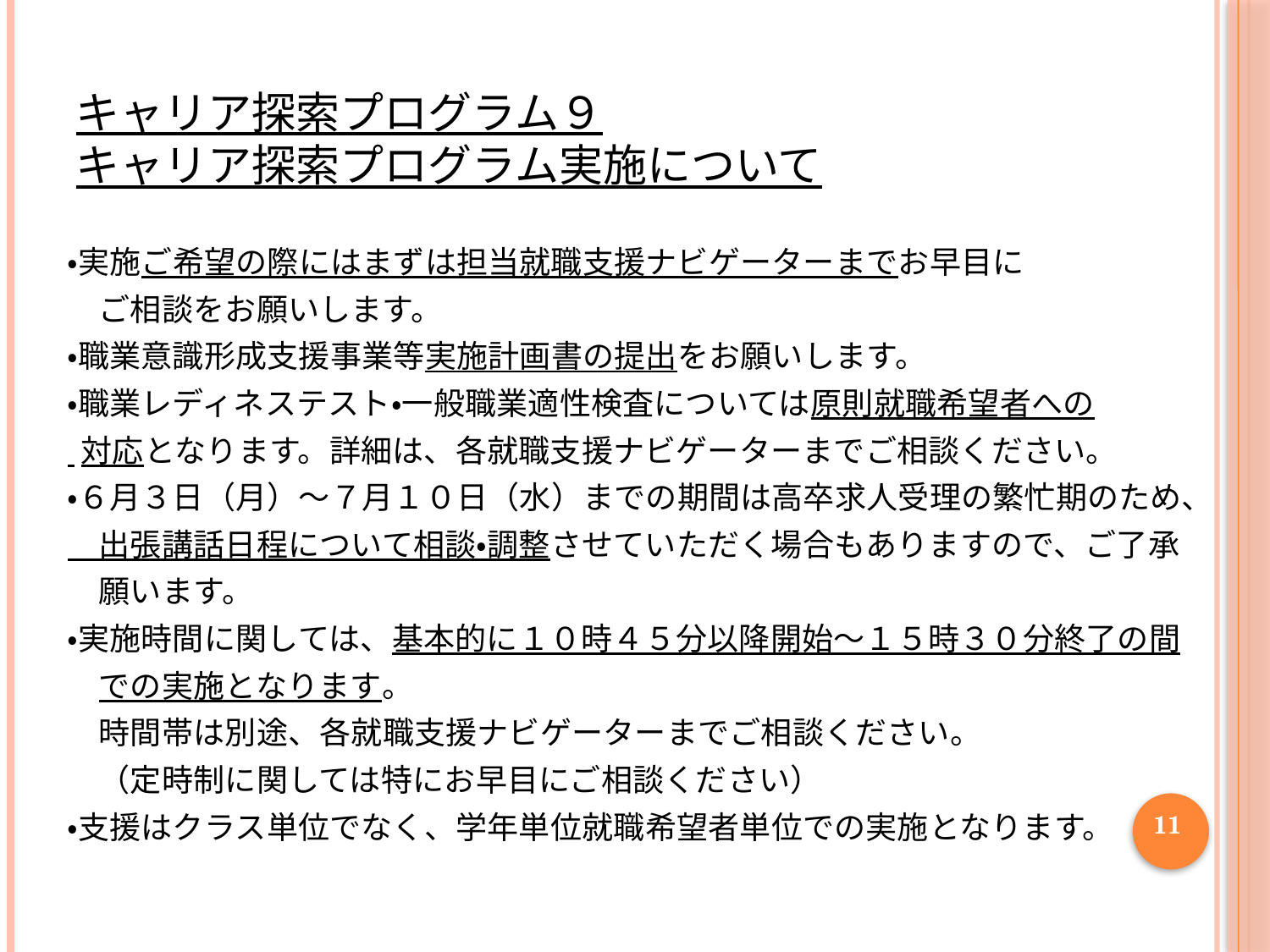

# キャリア探索プログラム９ キャリア探索プログラム実施について
・実施ご希望の際にはまずは担当就職支援ナビゲーターまでお早目に
　ご相談をお願いします。
・職業意識形成支援事業等実施計画書の提出をお願いします。
・職業レディネステスト・一般職業適性検査については原則就職希望者への
 対応となります。詳細は、各就職支援ナビゲーターまでご相談ください。
・６月３日（月）～７月１０日（水）までの期間は高卒求人受理の繁忙期のため、
　出張講話日程について相談・調整させていただく場合もありますので、ご了承
　願います。
・実施時間に関しては、基本的に１０時４５分以降開始～１５時３０分終了の間
　での実施となります。
　時間帯は別途、各就職支援ナビゲーターまでご相談ください。
　（定時制に関しては特にお早目にご相談ください）
・支援はクラス単位でなく、学年単位就職希望者単位での実施となります。
11